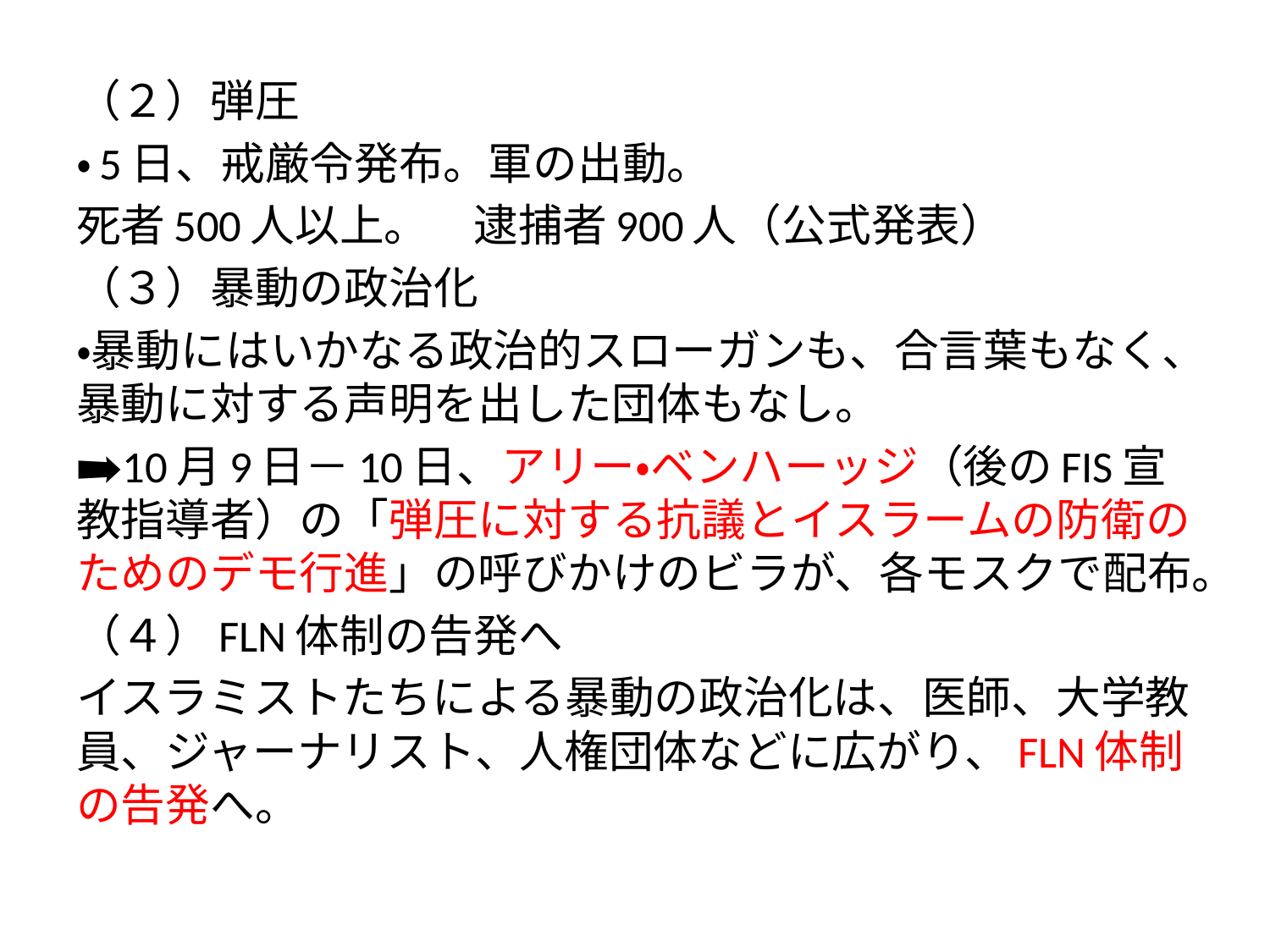

（２）弾圧
・5日、戒厳令発布。軍の出動。
死者500人以上。　逮捕者900人（公式発表）
（３）暴動の政治化
・暴動にはいかなる政治的スローガンも、合言葉もなく、暴動に対する声明を出した団体もなし。
➡10月9日－10日、アリー・ベンハーッジ（後のFIS宣教指導者）の「弾圧に対する抗議とイスラームの防衛のためのデモ行進」の呼びかけのビラが、各モスクで配布。
（４）FLN体制の告発へ
イスラミストたちによる暴動の政治化は、医師、大学教員、ジャーナリスト、人権団体などに広がり、FLN体制の告発へ。